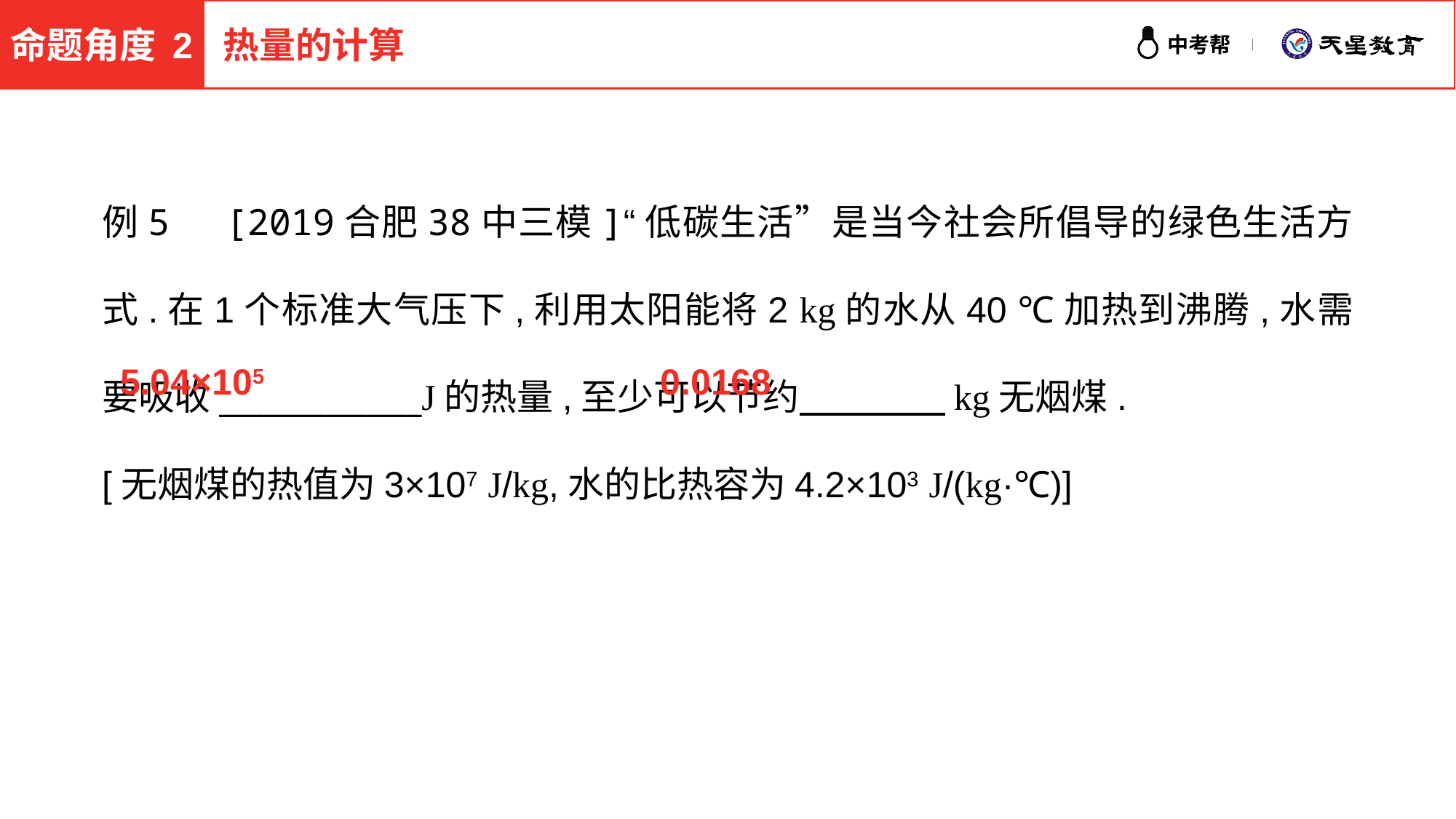

命题角度 2
热量的计算
例5　[2019合肥38中三模]“低碳生活”是当今社会所倡导的绿色生活方式.在1个标准大气压下,利用太阳能将2 kg的水从40 ℃加热到沸腾,水需要吸收__________J的热量,至少可以节约　　　　kg无烟煤.
[无烟煤的热值为3×107 J/kg,水的比热容为4.2×103 J/(kg·℃)]
0.0168
5.04×105